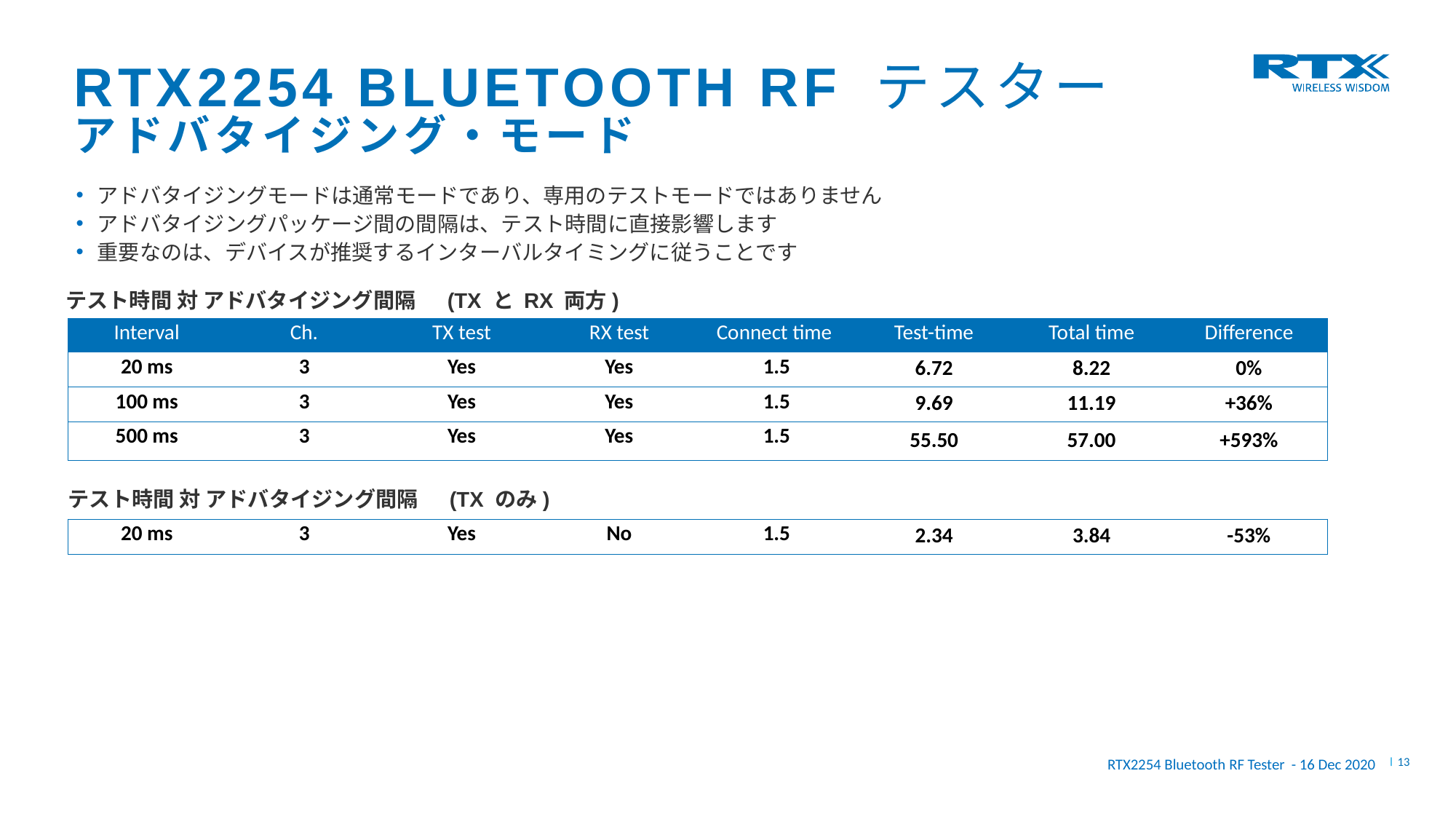

RTX2254 Bluetooth RF テスター
アドバタイジング・モード
.
アドバタイジングモードは通常モードであり、専用のテストモードではありません
アドバタイジングパッケージ間の間隔は、テスト時間に直接影響します
重要なのは、デバイスが推奨するインターバルタイミングに従うことです
テスト時間 対 アドバタイジング間隔　 (TX と RX 両方)
| Interval | Ch. | TX test | RX test | Connect time | Test-time | Total time | Difference |
| --- | --- | --- | --- | --- | --- | --- | --- |
| 20 ms | 3 | Yes | Yes | 1.5 | 6.72 | 8.22 | 0% |
| 100 ms | 3 | Yes | Yes | 1.5 | 9.69 | 11.19 | +36% |
| 500 ms | 3 | Yes | Yes | 1.5 | 55.50 | 57.00 | +593% |
テスト時間 対 アドバタイジング間隔　 (TX のみ)
| 20 ms | 3 | Yes | No | 1.5 | 2.34 | 3.84 | -53% |
| --- | --- | --- | --- | --- | --- | --- | --- |
RTX2254 Bluetooth RF Tester  - 16 Dec 2020
13